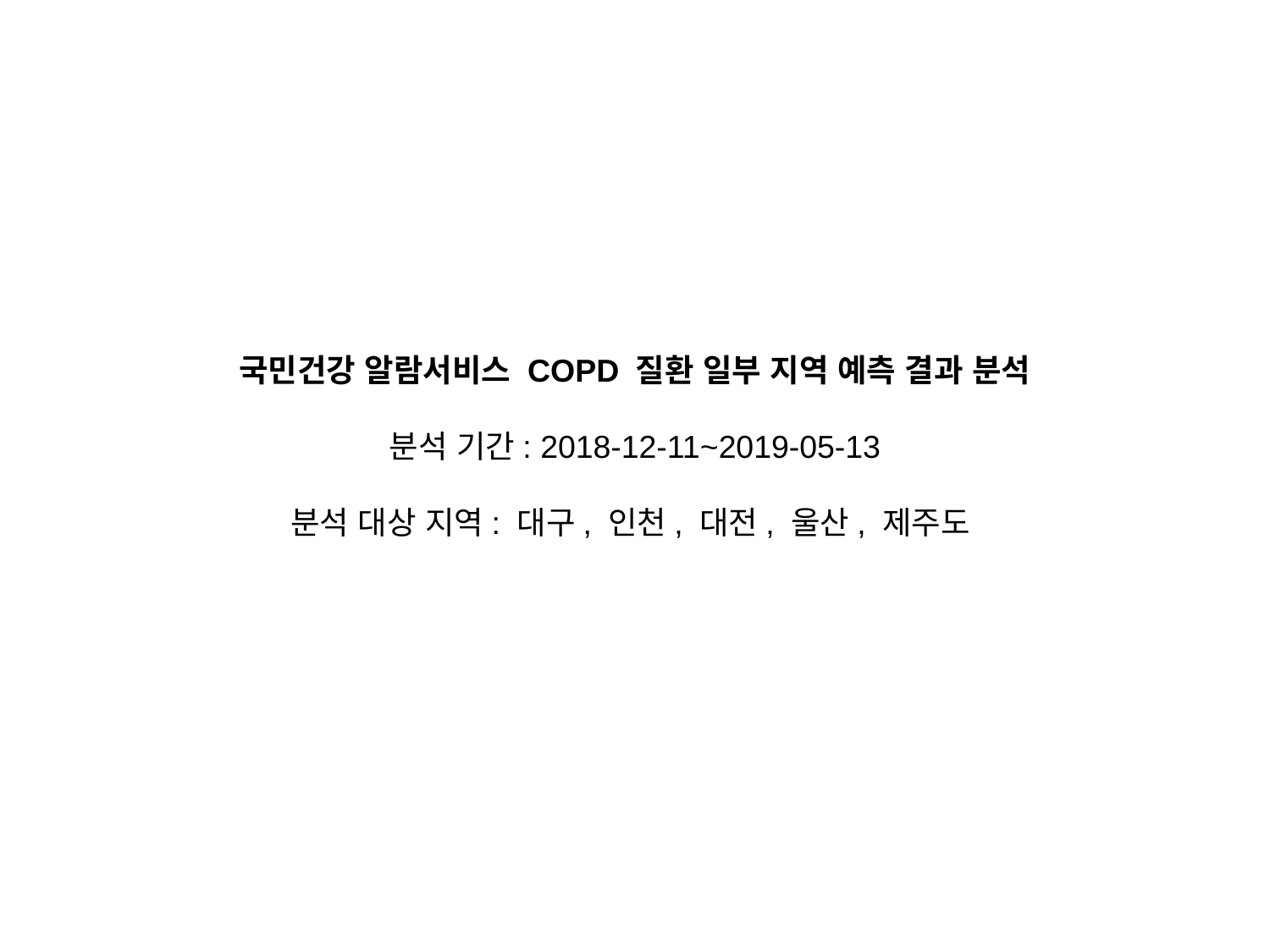

국민건강 알람서비스 COPD 질환 일부 지역 예측 결과 분석
분석 기간: 2018-12-11~2019-05-13
분석 대상 지역: 대구, 인천, 대전, 울산, 제주도